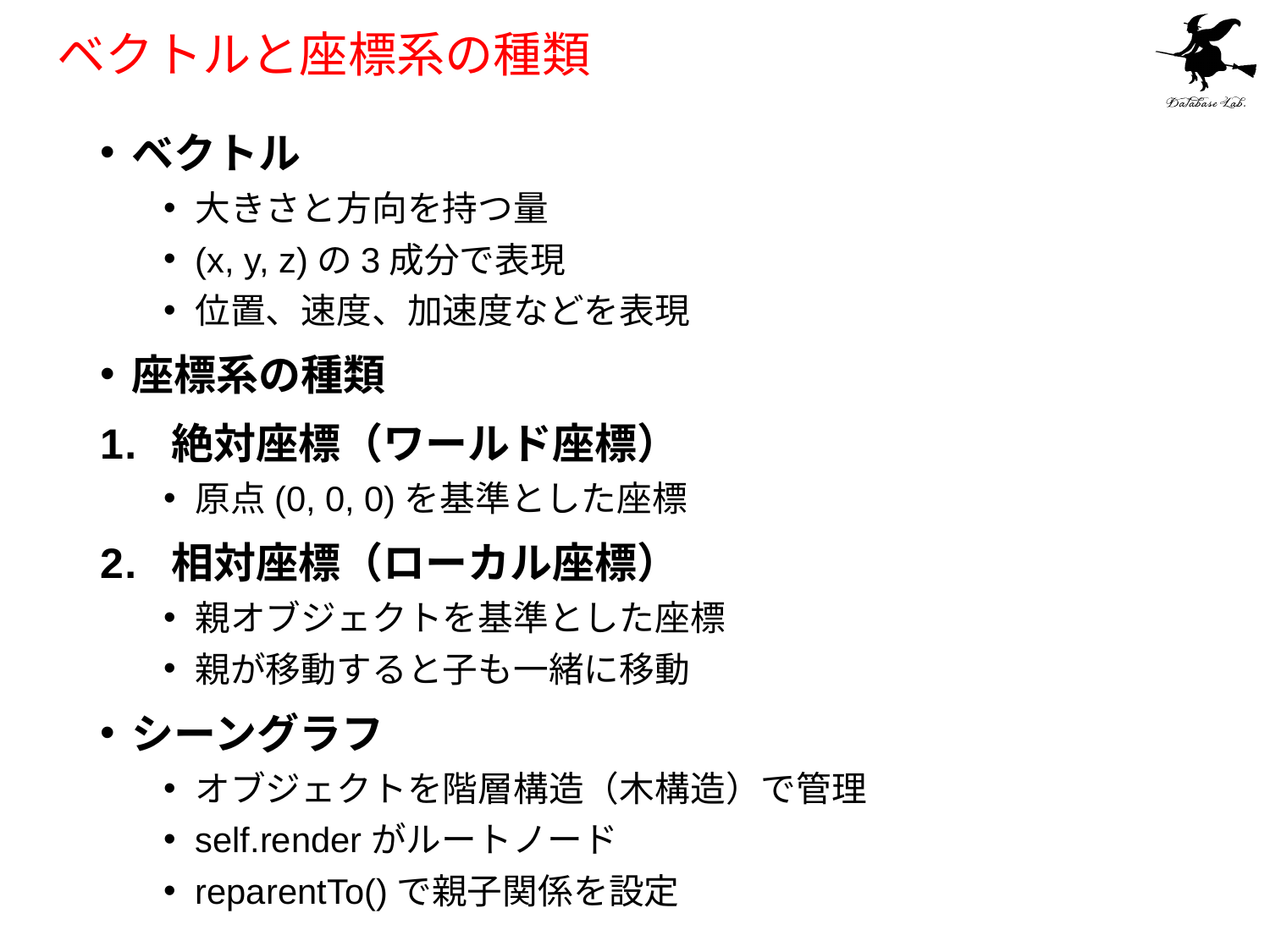

# ベクトルと座標系の種類
ベクトル
大きさと方向を持つ量
(x, y, z)の3成分で表現
位置、速度、加速度などを表現
座標系の種類
絶対座標（ワールド座標）
原点(0, 0, 0)を基準とした座標
相対座標（ローカル座標）
親オブジェクトを基準とした座標
親が移動すると子も一緒に移動
シーングラフ
オブジェクトを階層構造（木構造）で管理
self.renderがルートノード
reparentTo()で親子関係を設定